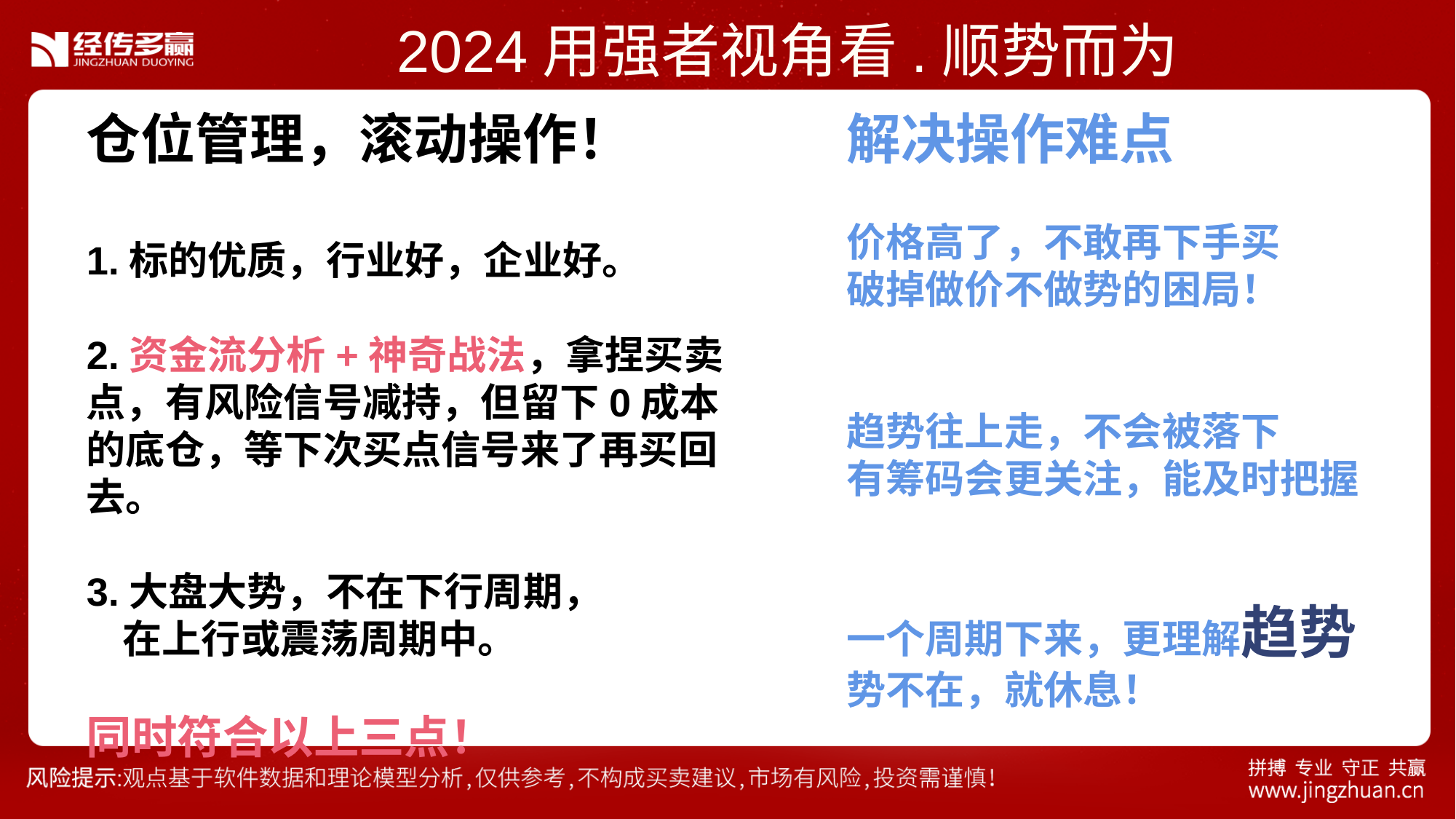

2024用强者视角看.顺势而为
仓位管理，滚动操作！

1.标的优质，行业好，企业好。

2.资金流分析+神奇战法，拿捏买卖点，有风险信号减持，但留下0成本的底仓，等下次买点信号来了再买回去。

3.大盘大势，不在下行周期，
   在上行或震荡周期中。

同时符合以上三点！
解决操作难点

价格高了，不敢再下手买
破掉做价不做势的困局！

趋势往上走，不会被落下
有筹码会更关注，能及时把握

一个周期下来，更理解趋势
势不在，就休息！